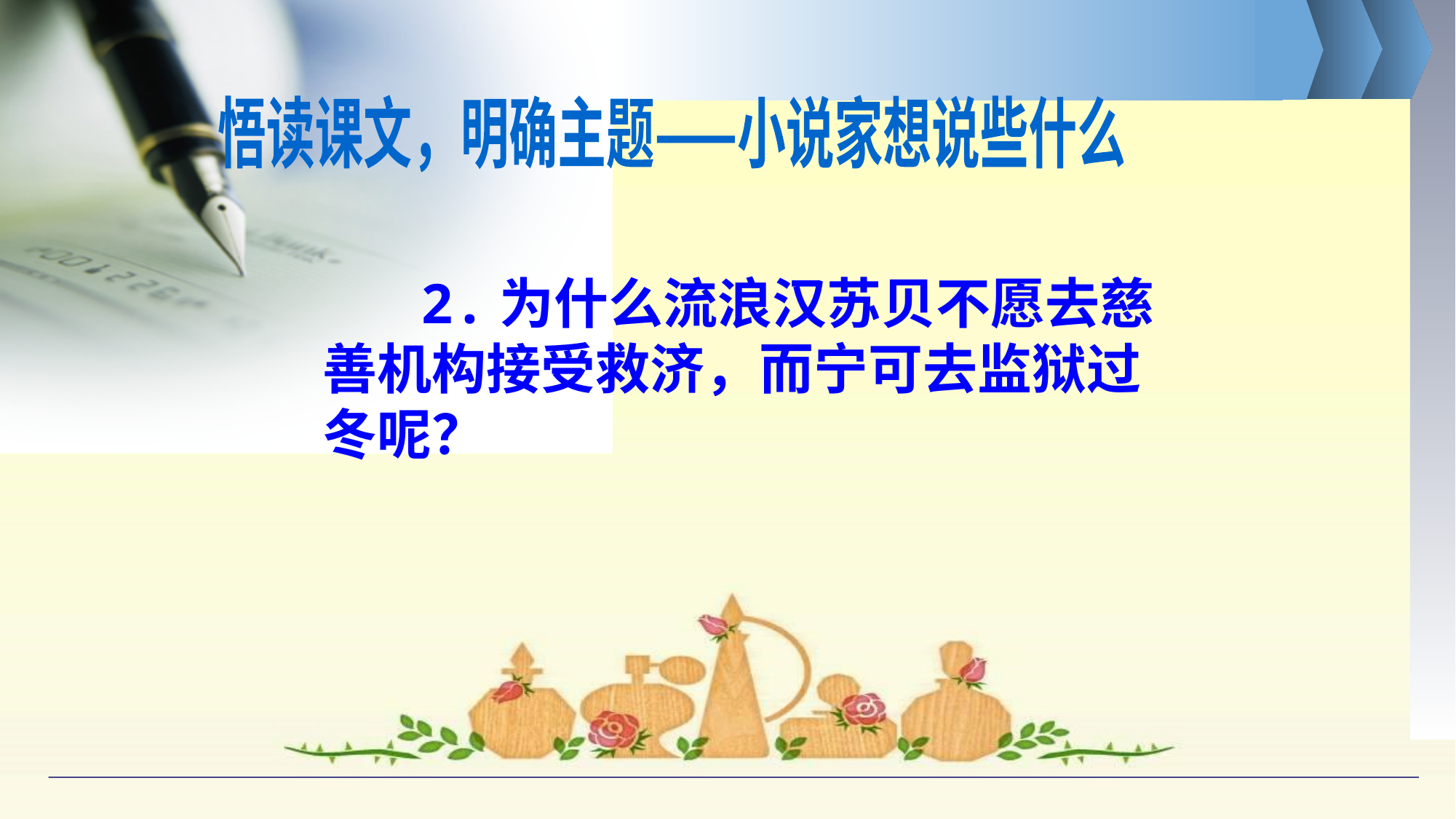

悟读课文，明确主题——小说家想说些什么
   2.为什么流浪汉苏贝不愿去慈善机构接受救济，而宁可去监狱过冬呢？